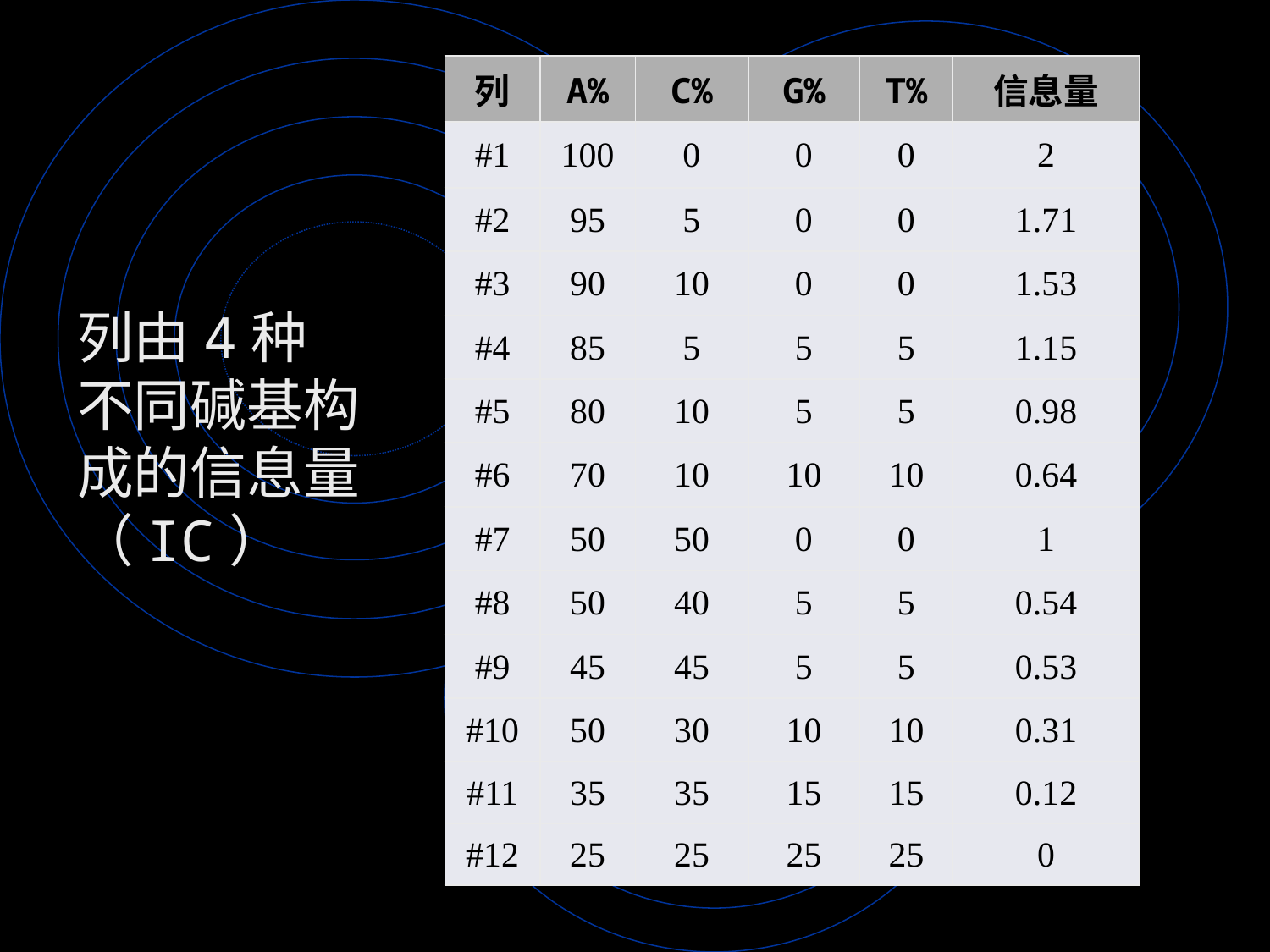

| 列 | A% | C% | G% | T% | 信息量 |
| --- | --- | --- | --- | --- | --- |
| #1 | 100 | 0 | 0 | 0 | 2 |
| #2 | 95 | 5 | 0 | 0 | 1.71 |
| #3 | 90 | 10 | 0 | 0 | 1.53 |
| #4 | 85 | 5 | 5 | 5 | 1.15 |
| #5 | 80 | 10 | 5 | 5 | 0.98 |
| #6 | 70 | 10 | 10 | 10 | 0.64 |
| #7 | 50 | 50 | 0 | 0 | 1 |
| #8 | 50 | 40 | 5 | 5 | 0.54 |
| #9 | 45 | 45 | 5 | 5 | 0.53 |
| #10 | 50 | 30 | 10 | 10 | 0.31 |
| #11 | 35 | 35 | 15 | 15 | 0.12 |
| #12 | 25 | 25 | 25 | 25 | 0 |
列由4种不同碱基构成的信息量（IC）